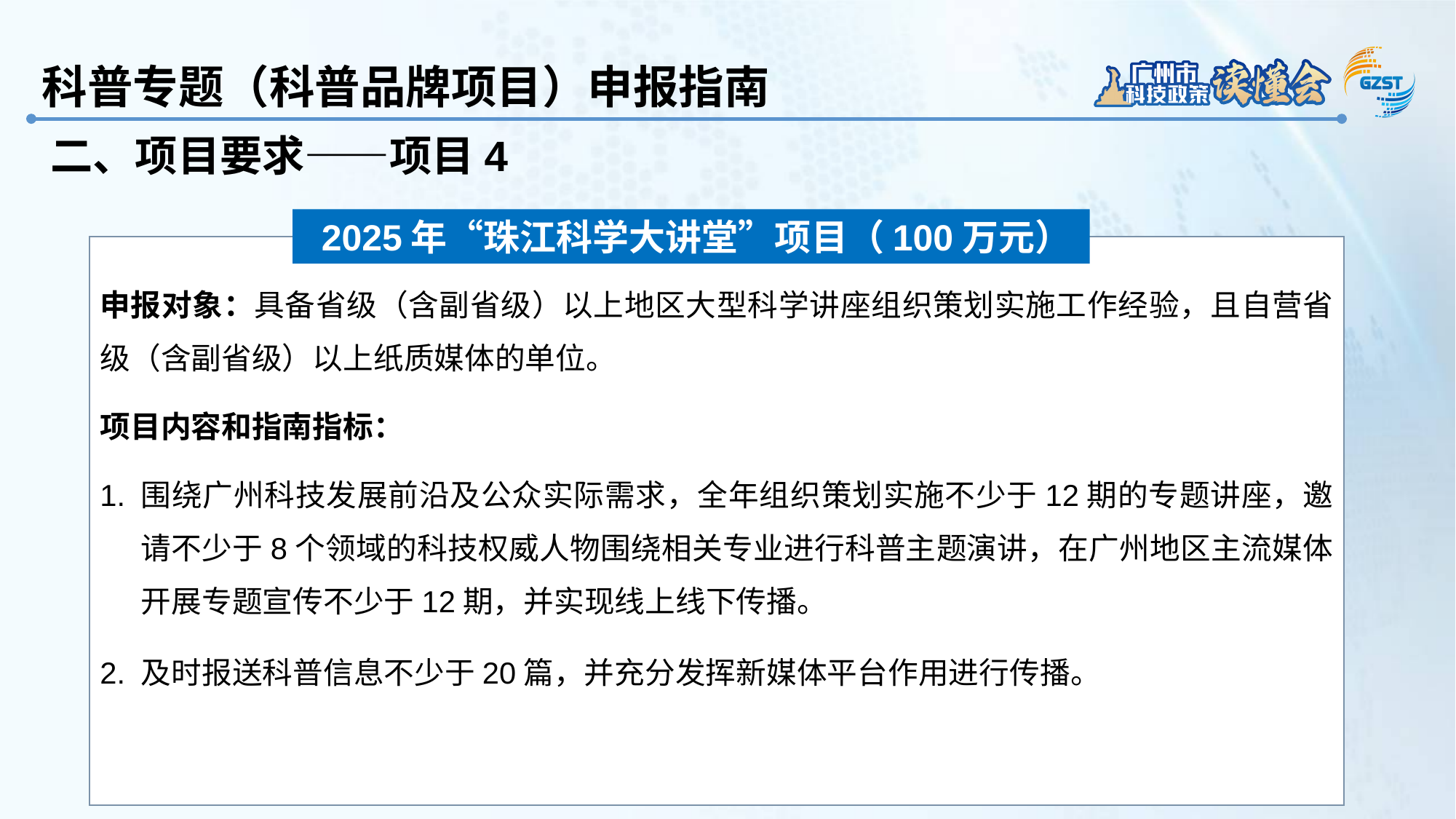

科普专题（科普品牌项目）申报指南
二、项目要求——项目4
 2025年“珠江科学大讲堂”项目（100万元）

申报对象：具备省级（含副省级）以上地区大型科学讲座组织策划实施工作经验，且自营省级（含副省级）以上纸质媒体的单位。
项目内容和指南指标：
围绕广州科技发展前沿及公众实际需求，全年组织策划实施不少于12期的专题讲座，邀请不少于8个领域的科技权威人物围绕相关专业进行科普主题演讲，在广州地区主流媒体开展专题宣传不少于12期，并实现线上线下传播。
及时报送科普信息不少于20篇，并充分发挥新媒体平台作用进行传播。